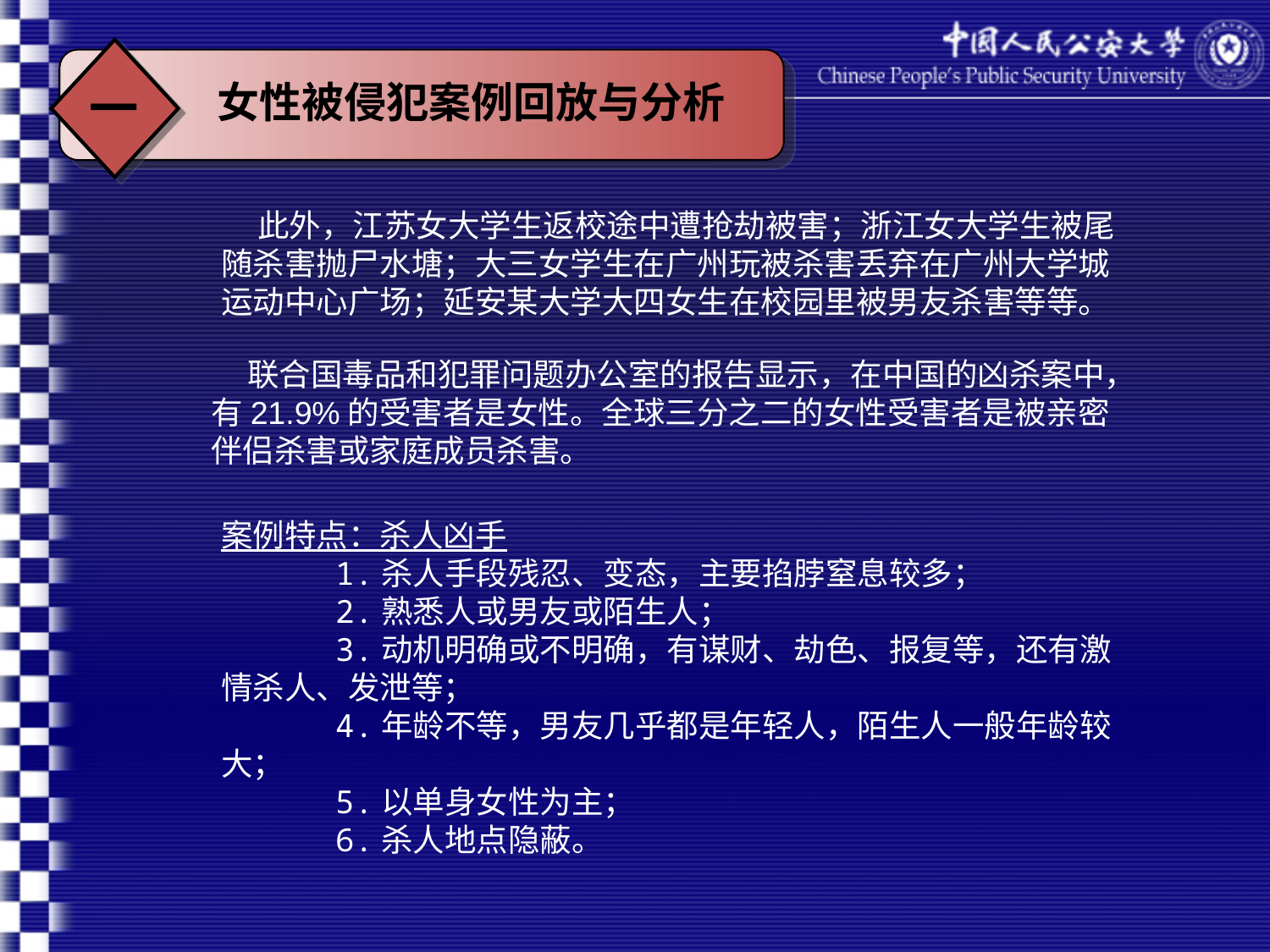

一

女性被侵犯案例回放与分析
# 此外，江苏女大学生返校途中遭抢劫被害；浙江女大学生被尾随杀害抛尸水塘；大三女学生在广州玩被杀害丢弃在广州大学城运动中心广场；延安某大学大四女生在校园里被男友杀害等等。
    联合国毒品和犯罪问题办公室的报告显示，在中国的凶杀案中，有21.9%的受害者是女性。全球三分之二的女性受害者是被亲密伴侣杀害或家庭成员杀害。

案例特点：杀人凶手
      1.杀人手段残忍、变态，主要掐脖窒息较多；
      2.熟悉人或男友或陌生人；
      3.动机明确或不明确，有谋财、劫色、报复等，还有激情杀人、发泄等；
      4.年龄不等，男友几乎都是年轻人，陌生人一般年龄较大；
      5.以单身女性为主；
      6.杀人地点隐蔽。